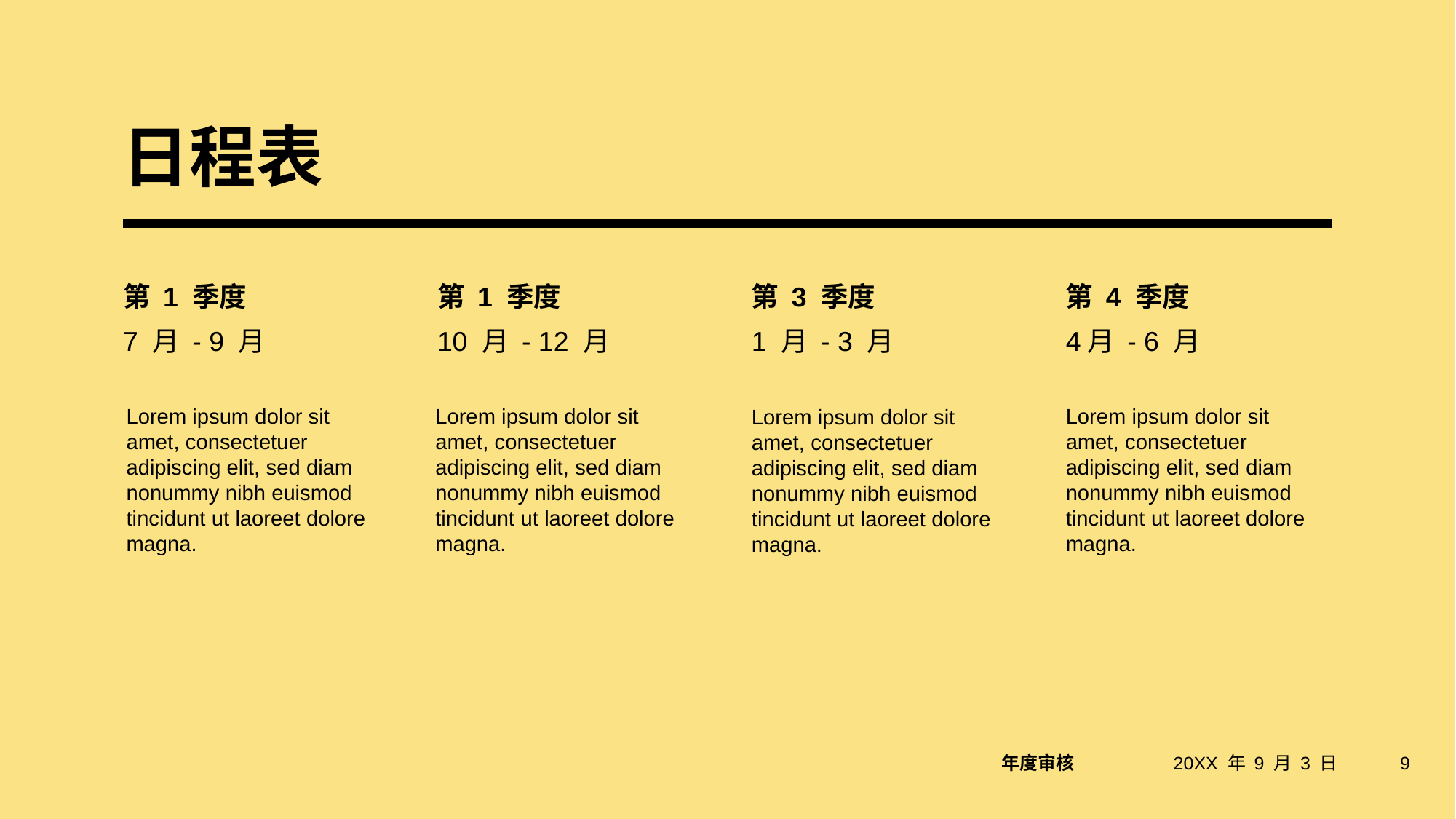

# 日程表
第 1 季度
7 月 - 9 月
第 1 季度
10 月 - 12 月
第 3 季度
1 月 - 3 月

第 4 季度
4月 - 6 月
Lorem ipsum dolor sit amet, consectetuer adipiscing elit, sed diam nonummy nibh euismod tincidunt ut laoreet dolore magna.

Lorem ipsum dolor sit amet, consectetuer adipiscing elit, sed diam nonummy nibh euismod tincidunt ut laoreet dolore magna.

Lorem ipsum dolor sit amet, consectetuer adipiscing elit, sed diam nonummy nibh euismod tincidunt ut laoreet dolore magna.

Lorem ipsum dolor sit amet, consectetuer adipiscing elit, sed diam nonummy nibh euismod tincidunt ut laoreet dolore magna.
20XX 年 9 月 3 日
9
年度审核